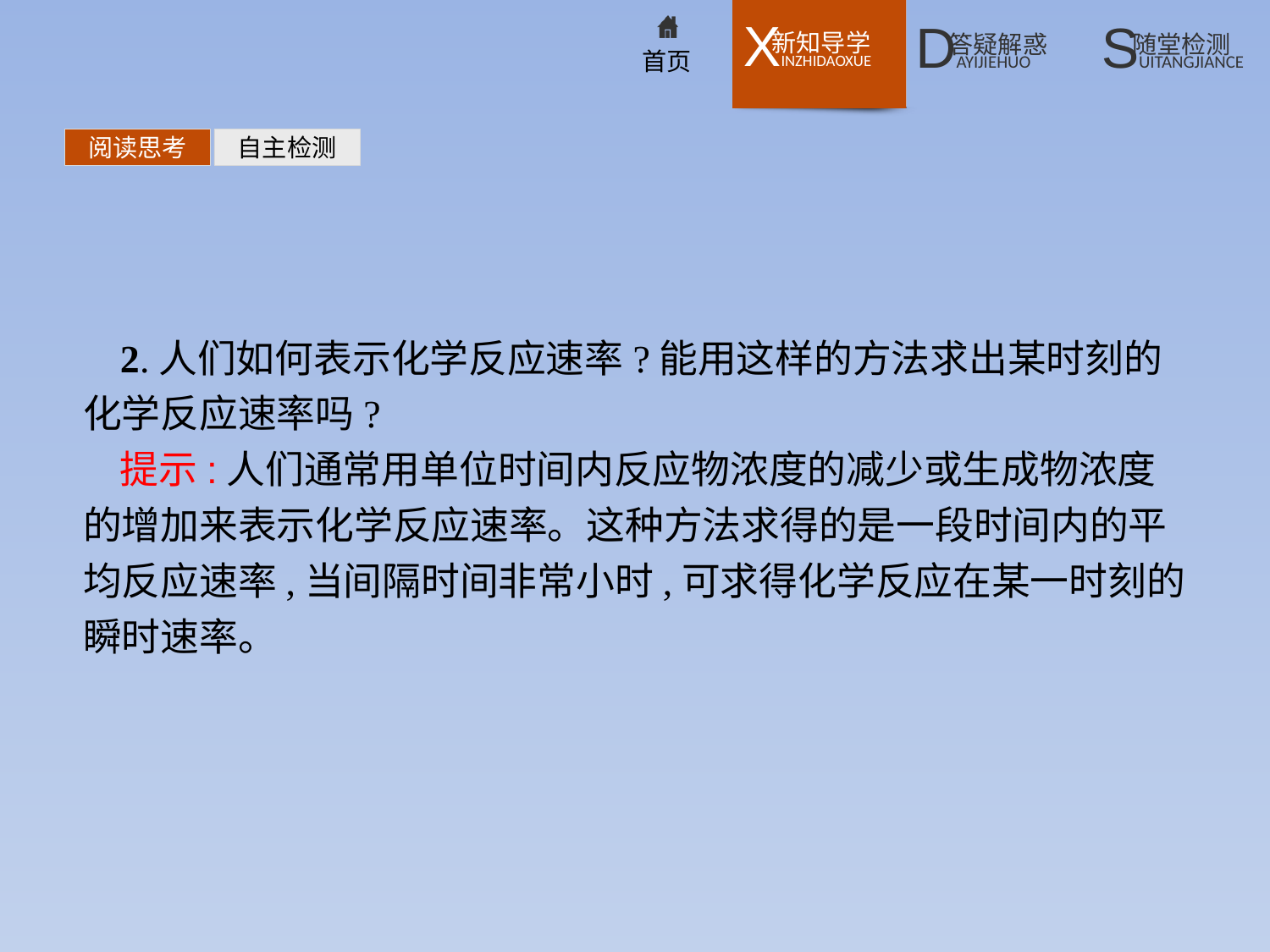

阅读思考
自主检测
2.人们如何表示化学反应速率?能用这样的方法求出某时刻的化学反应速率吗?
提示:人们通常用单位时间内反应物浓度的减少或生成物浓度的增加来表示化学反应速率。这种方法求得的是一段时间内的平均反应速率,当间隔时间非常小时,可求得化学反应在某一时刻的瞬时速率。